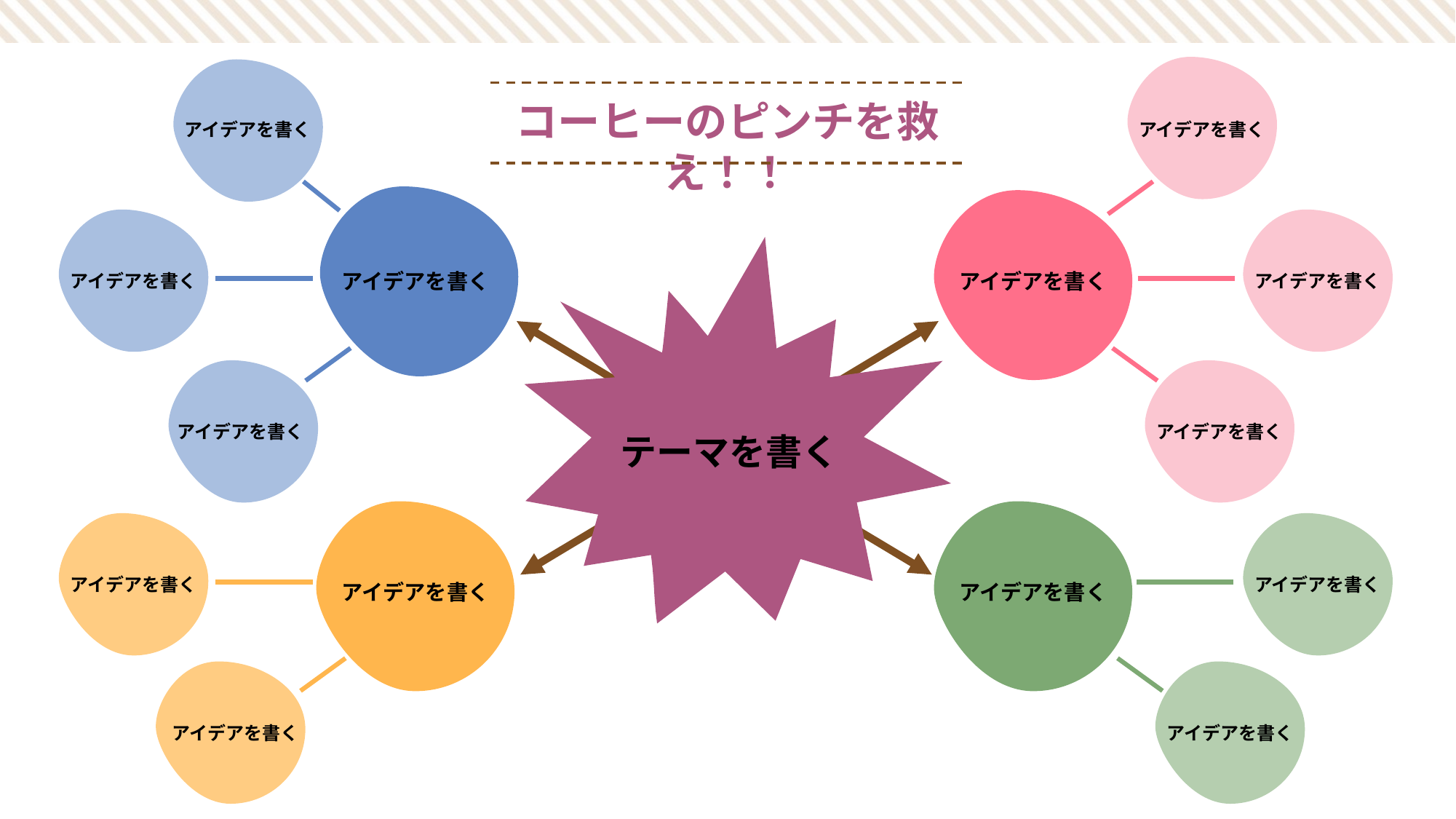

コーヒーのピンチを救え！！
アイデアを書く
アイデアを書く

アイデアを書く
アイデアを書く
アイデアを書く
アイデアを書く

テーマを書く
アイデアを書く
アイデアを書く

アイデアを書く
アイデアを書く
アイデアを書く
アイデアを書く

アイデアを書く
アイデアを書く